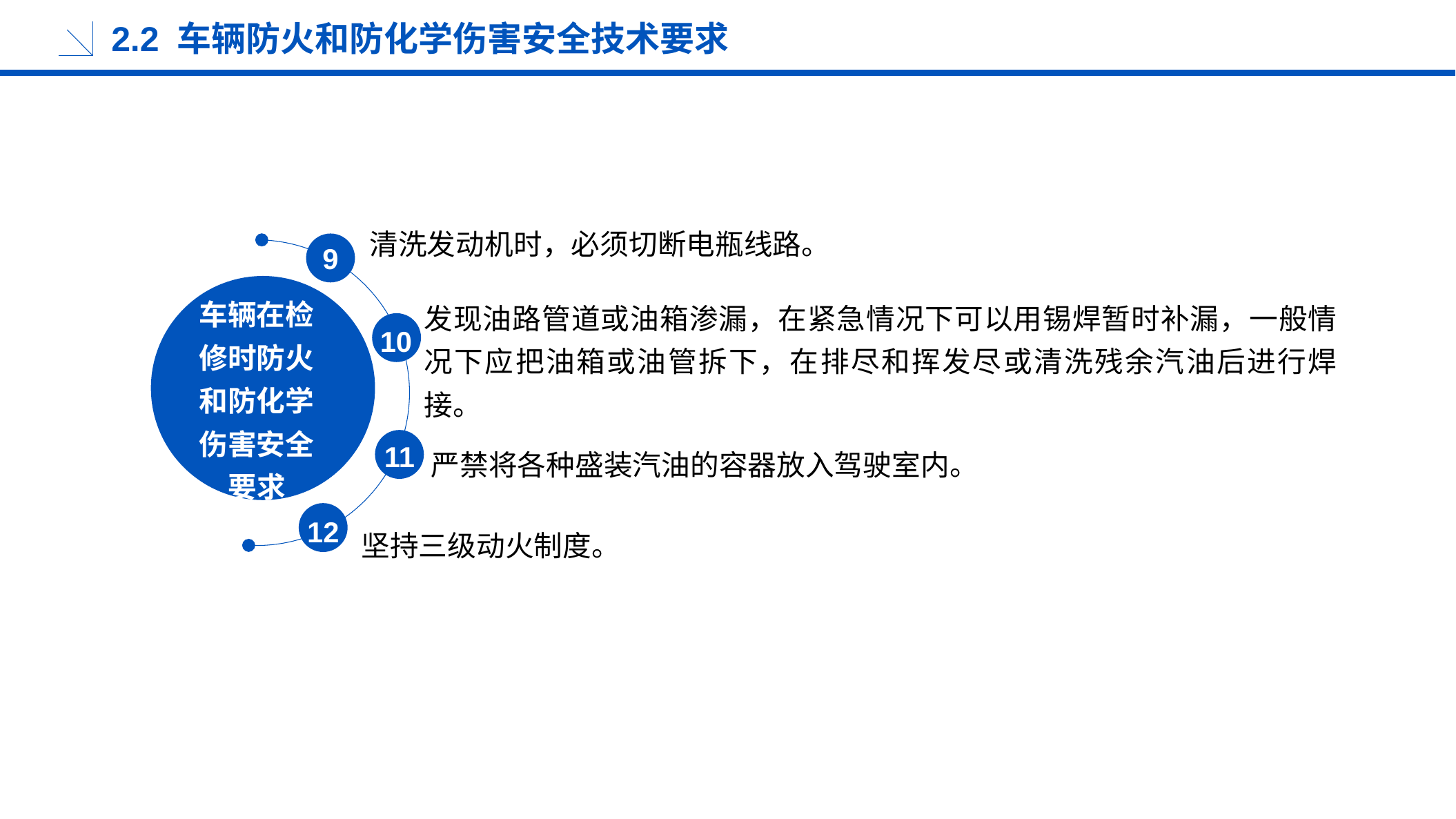

2.2 车辆防火和防化学伤害安全技术要求
清洗发动机时，必须切断电瓶线路。

9

发现油路管道或油箱渗漏，在紧急情况下可以用锡焊暂时补漏，一般情况下应把油箱或油管拆下，在排尽和挥发尽或清洗残余汽油后进行焊接。
车辆在检修时防火和防化学伤害安全要求

10

11
严禁将各种盛装汽油的容器放入驾驶室内。

12
坚持三级动火制度。